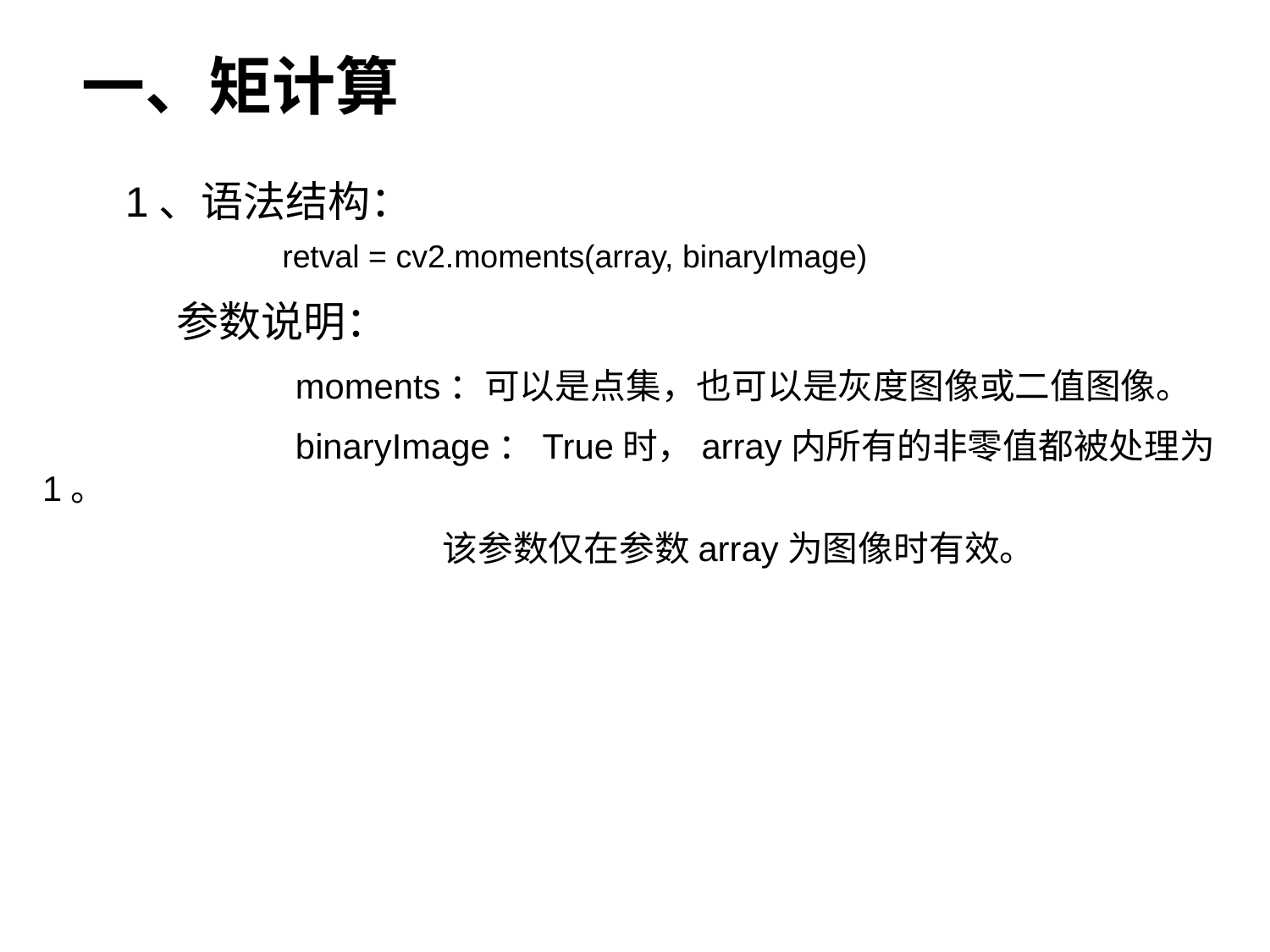

一、矩计算
       1、语法结构：
                           retval = cv2.moments(array, binaryImage)
             参数说明：
                          moments：可以是点集，也可以是灰度图像或二值图像。
                          binaryImage：True时，array内所有的非零值都被处理为1。
                                                  该参数仅在参数array为图像时有效。